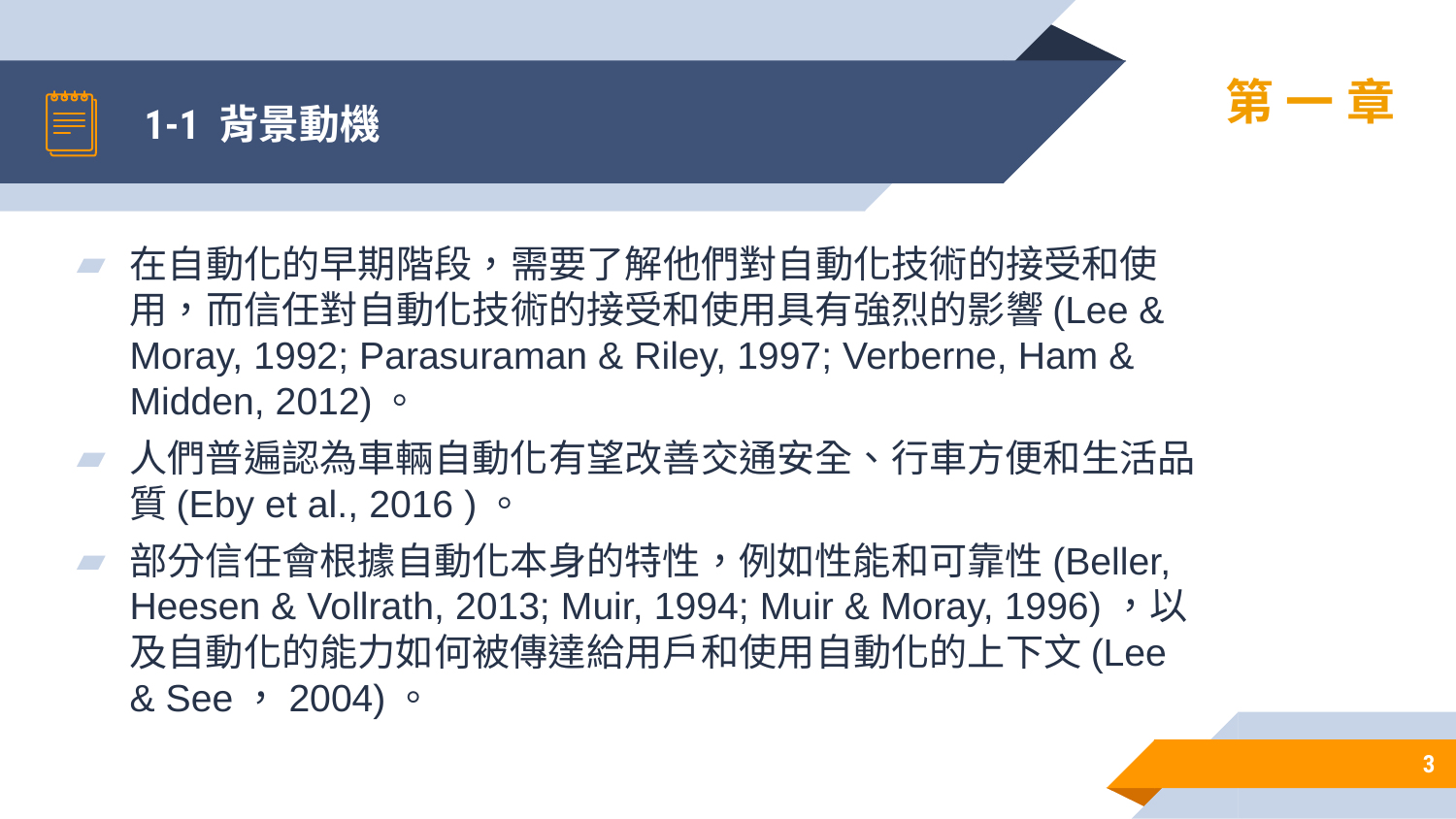

# 1-1 背景動機
第一章

在⾃動化的早期階段，需要了解他們對⾃動化技術的接受和使⽤，而信任對⾃動化技術的接受和使⽤具有強烈的影響(Lee & Moray, 1992; Parasuraman & Riley, 1997; Verberne, Ham & Midden, 2012)。
人們普遍認為車輛自動化有望改善交通安全、行車方便和生活品質(Eby et al., 2016 )。
部分信任會根據自動化本身的特性，例如性能和可靠性(Beller, Heesen & Vollrath, 2013; Muir, 1994; Muir & Moray, 1996)，以及自動化的能力如何被傳達給用戶和使用自動化的上下文(Lee & See，2004)。

3